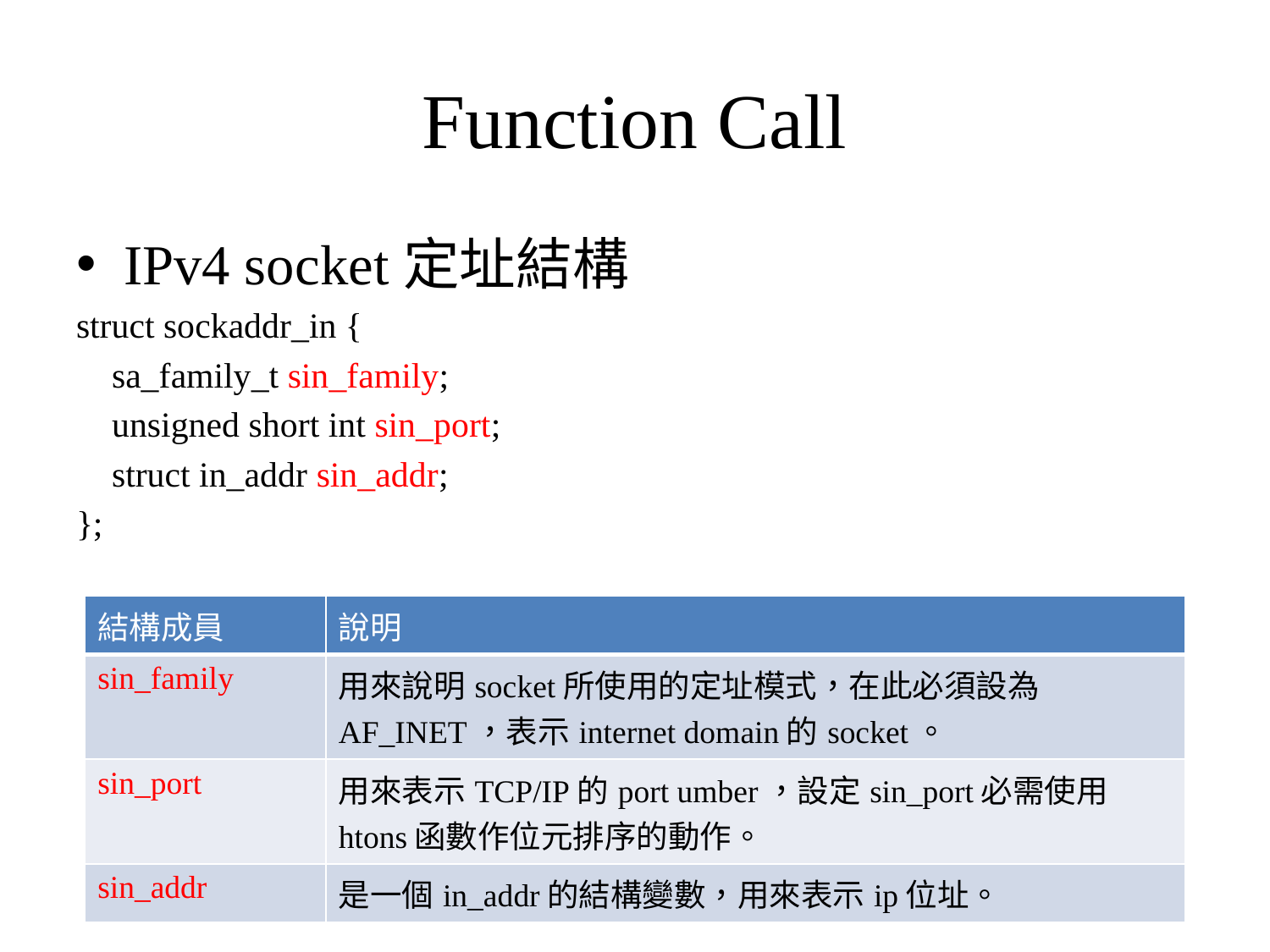

# Function Call
IPv4 socket定址結構
struct sockaddr_in {
    sa_family_t sin_family;
    unsigned short int sin_port;
    struct in_addr sin_addr;
};

| 結構成員 | 說明 |
| --- | --- |
| sin\_family | 用來說明socket所使用的定址模式，在此必須設為AF\_INET，表示internet domain的socket。 |
| sin\_port | 用來表示TCP/IP的port umber，設定sin\_port必需使用htons函數作位元排序的動作。 |
| sin\_addr | 是一個in\_addr的結構變數，用來表示ip位址。 |